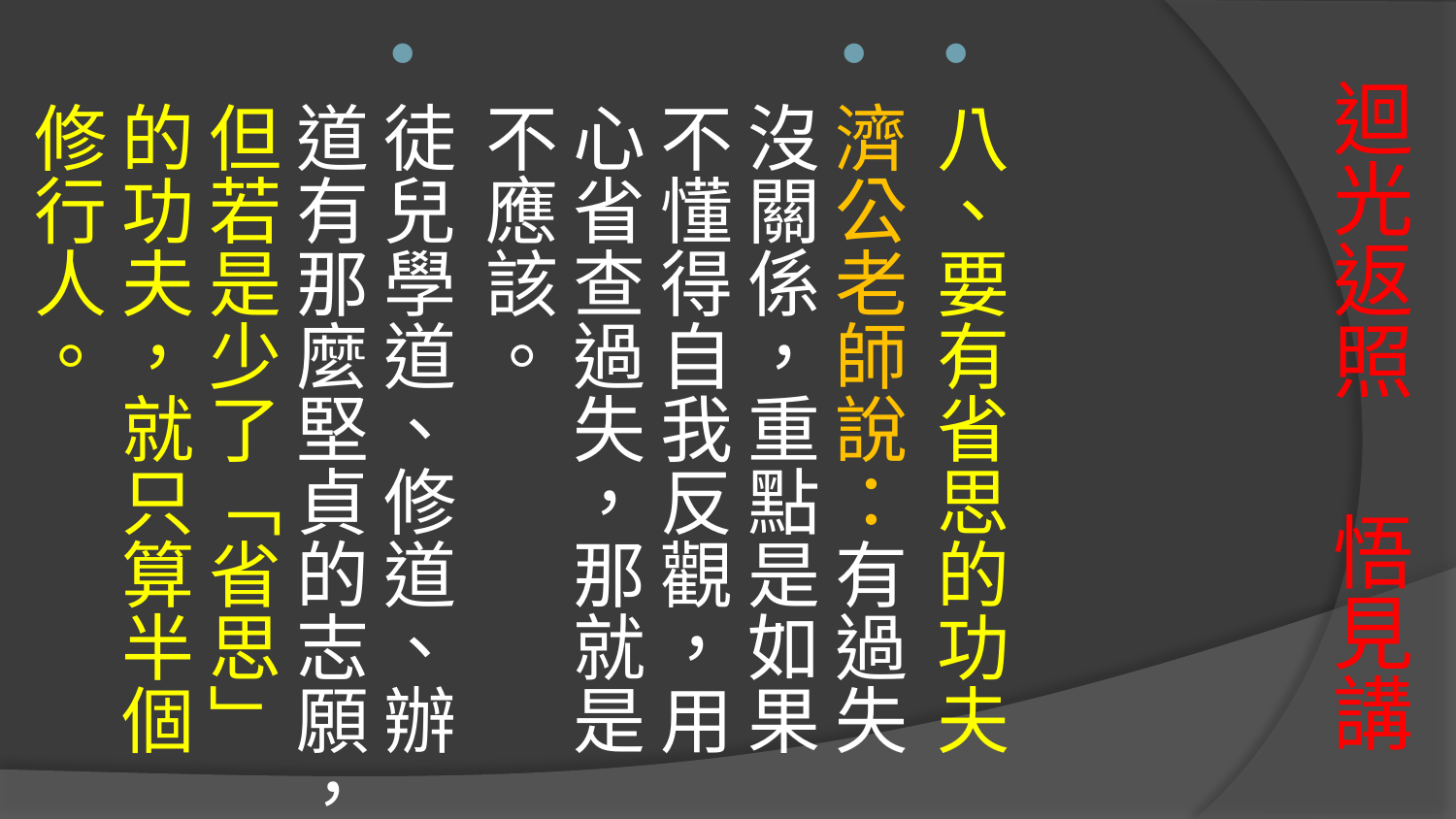

八、要有省思的功夫
濟公老師說：有過失沒關係，重點是如果不懂得自我反觀，用心省查過失，那就是不應該。
徒兒學道、修道、辦道有那麼堅貞的志願，但若是少了「省思」的功夫，就只算半個修行人。
# 迴光返照      悟見講